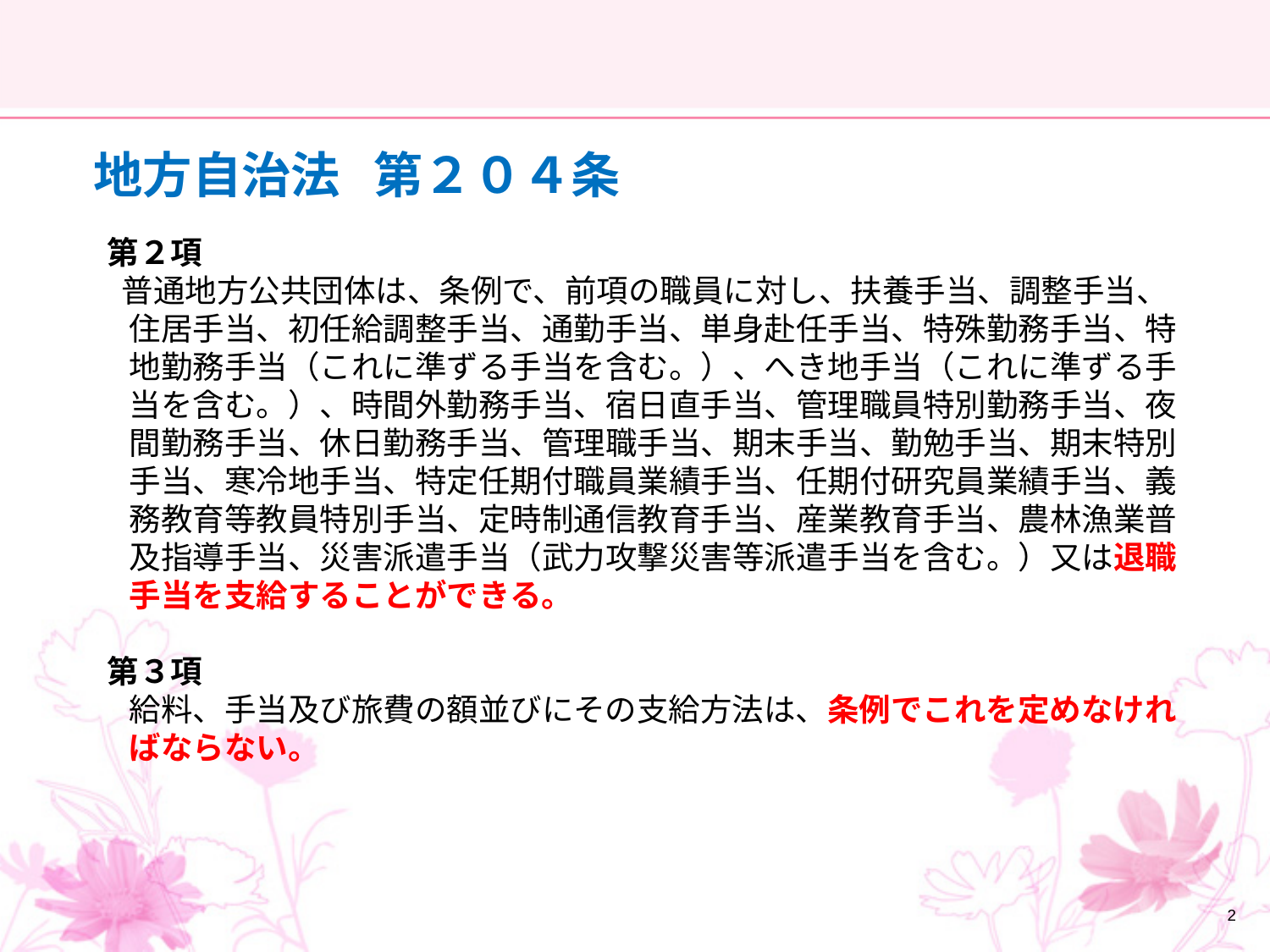

#
　地方自治法   第２０４条
第２項
  普通地方公共団体は、条例で、前項の職員に対し、扶養手当、調整手当、
  住居手当、初任給調整手当、通勤手当、単身赴任手当、特殊勤務手当、特
  地勤務手当（これに準ずる手当を含む。）、へき地手当（これに準ずる手
  当を含む。）、時間外勤務手当、宿日直手当、管理職員特別勤務手当、夜
  間勤務手当、休日勤務手当、管理職手当、期末手当、勤勉手当、期末特別
  手当、寒冷地手当、特定任期付職員業績手当、任期付研究員業績手当、義
  務教育等教員特別手当、定時制通信教育手当、産業教育手当、農林漁業普
  及指導手当、災害派遣手当（武力攻撃災害等派遣手当を含む。）又は退職
  手当を支給することができる。
第３項
  給料、手当及び旅費の額並びにその支給方法は、条例でこれを定めなけれ
  ばならない。
2